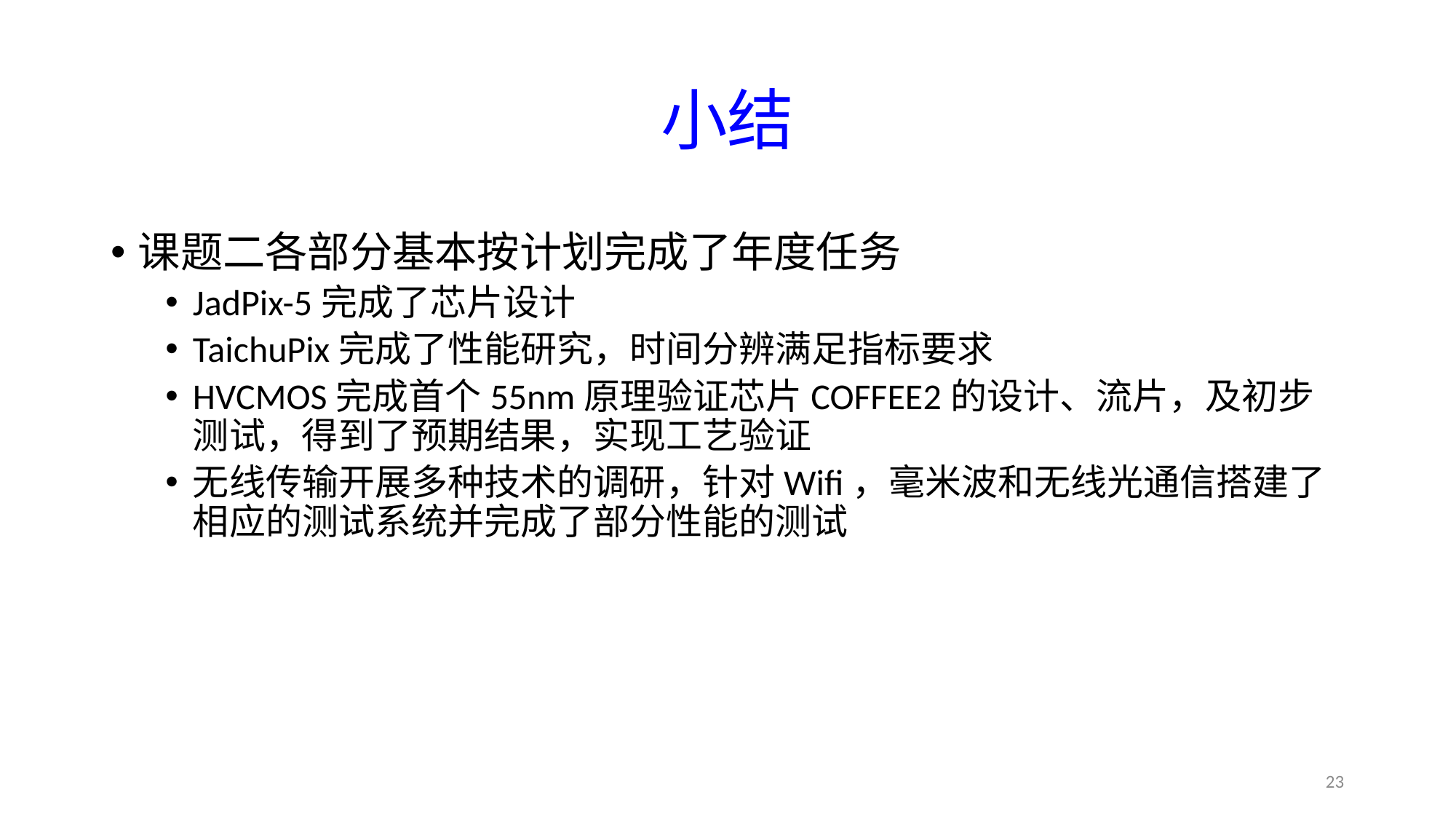

# 小结
课题二各部分基本按计划完成了年度任务
JadPix-5完成了芯片设计
TaichuPix完成了性能研究，时间分辨满足指标要求
HVCMOS完成首个55nm原理验证芯片COFFEE2的设计、流片，及初步测试，得到了预期结果，实现工艺验证
无线传输开展多种技术的调研，针对Wifi，毫米波和无线光通信搭建了相应的测试系统并完成了部分性能的测试

23